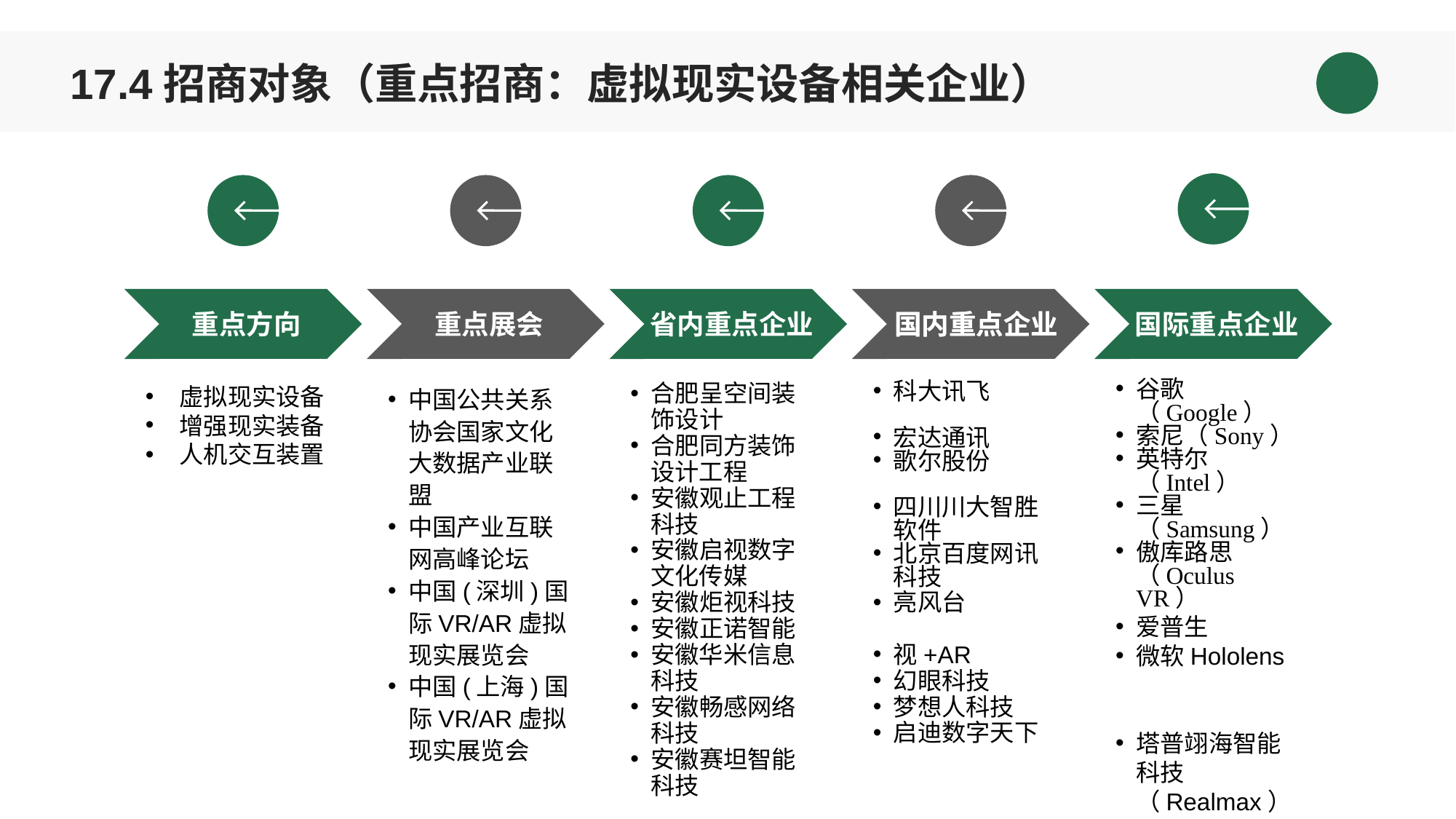

17.4招商对象（重点招商：虚拟现实设备相关企业）

重点方向
重点展会
省内重点企业
国内重点企业
国内重点企业
国际重点企业
谷歌（Google）
索尼（Sony）
英特尔（Intel）
三星（Samsung）
傲库路思（Oculus VR）
爱普生
微软Hololens
塔普翊海智能科技（Realmax）
苹果(Apple)
佳明（Garmin）
爱森机器人（Aethon
虚拟现实设备
增强现实装备
人机交互装置

中国公共关系协会国家文化大数据产业联盟
中国产业互联网高峰论坛
中国(深圳)国际VR/AR虚拟现实展览会
中国(上海)国际VR/AR虚拟现实展览会
合肥呈空间装饰设计
合肥同方装饰设计工程
安徽观止工程科技
安徽启视数字文化传媒
安徽炬视科技
安徽正诺智能
安徽华米信息科技
安徽畅感网络科技
安徽赛坦智能科技

科大讯飞
宏达通讯
歌尔股份
四川川大智胜软件
北京百度网讯科技
亮风台
视+AR
幻眼科技
梦想人科技
启迪数字天下